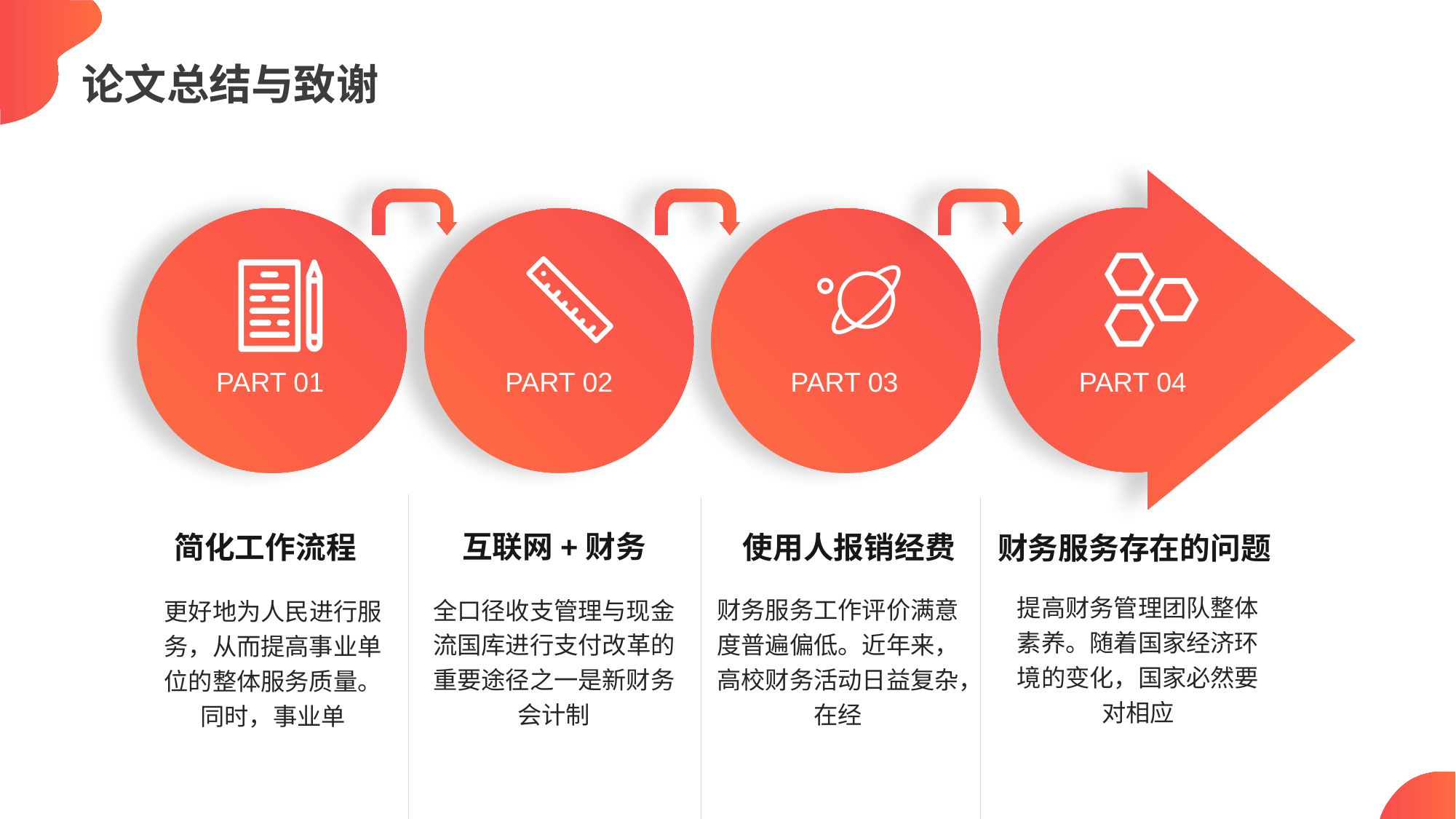

论文总结与致谢

PART 01
PART 02
PART 03
PART 04
互联网+财务
简化工作流程
使用人报销经费
财务服务存在的问题
提高财务管理团队整体素养。随着国家经济环境的变化，国家必然要对相应
财务服务工作评价满意度普遍偏低。近年来，高校财务活动日益复杂，在经
全口径收支管理与现金流国库进行支付改革的重要途径之一是新财务会计制
更好地为人民进行服务，从而提高事业单位的整体服务质量。同时，事业单